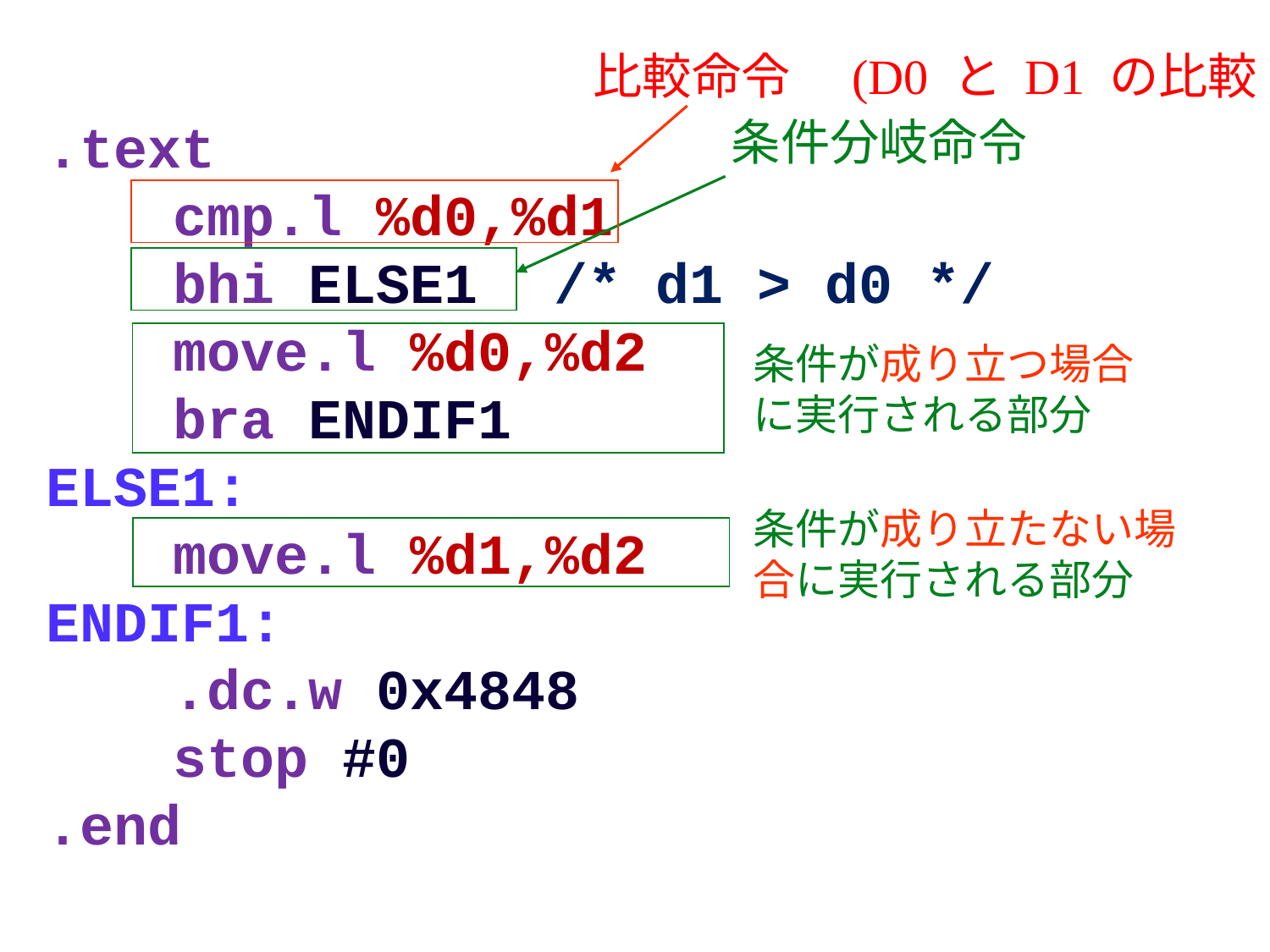

比較命令　(D0 と D1 の比較)
条件分岐命令
.text
	cmp.l %d0,%d1
	bhi ELSE1	/* d1 > d0 */
	move.l %d0,%d2
	bra ENDIF1
ELSE1:
	move.l %d1,%d2
ENDIF1:
	.dc.w 0x4848
	stop #0
.end

条件が成り立つ場合に実行される部分
条件が成り立たない場合に実行される部分